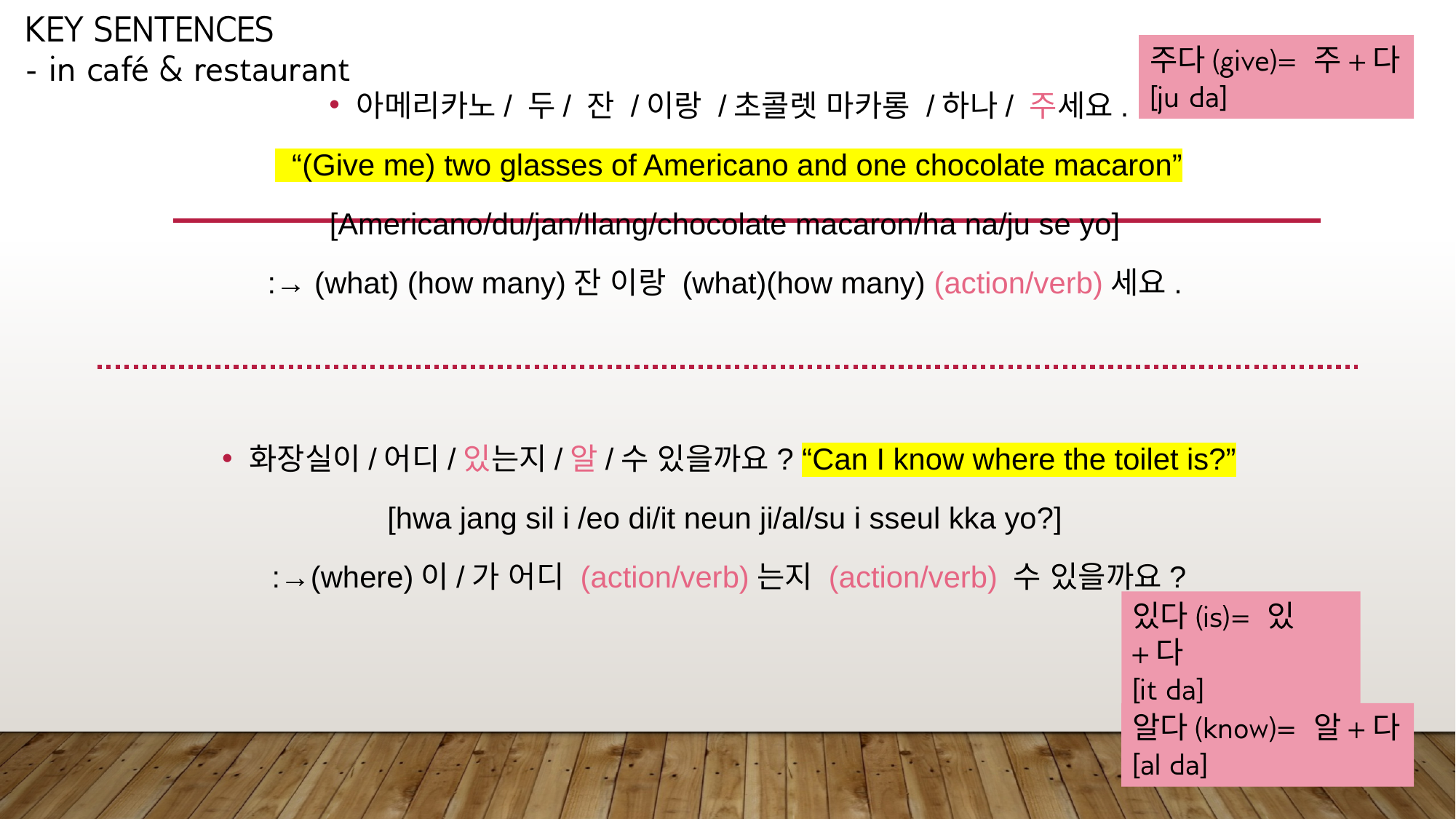

Key sentences
- in café & restaurant
주다(give)= 주+다
[ju da]
아메리카노/ 두/ 잔 /이랑 /초콜렛 마카롱 /하나/ 주세요.
  “(Give me) two glasses of Americano and one chocolate macaron”
[Americano/du/jan/Ilang/chocolate macaron/ha na/ju se yo]
:→ (what) (how many)잔 이랑 (what)(how many) (action/verb)세요.

화장실이/어디/있는지/알/수 있을까요? “Can I know where the toilet is?”
[hwa jang sil i /eo di/it neun ji/al/su i sseul kka yo?]
:→(where)이/가 어디 (action/verb)는지 (action/verb) 수 있을까요?

있다(is)= 있+다
[it da]
알다(know)= 알+다
[al da]